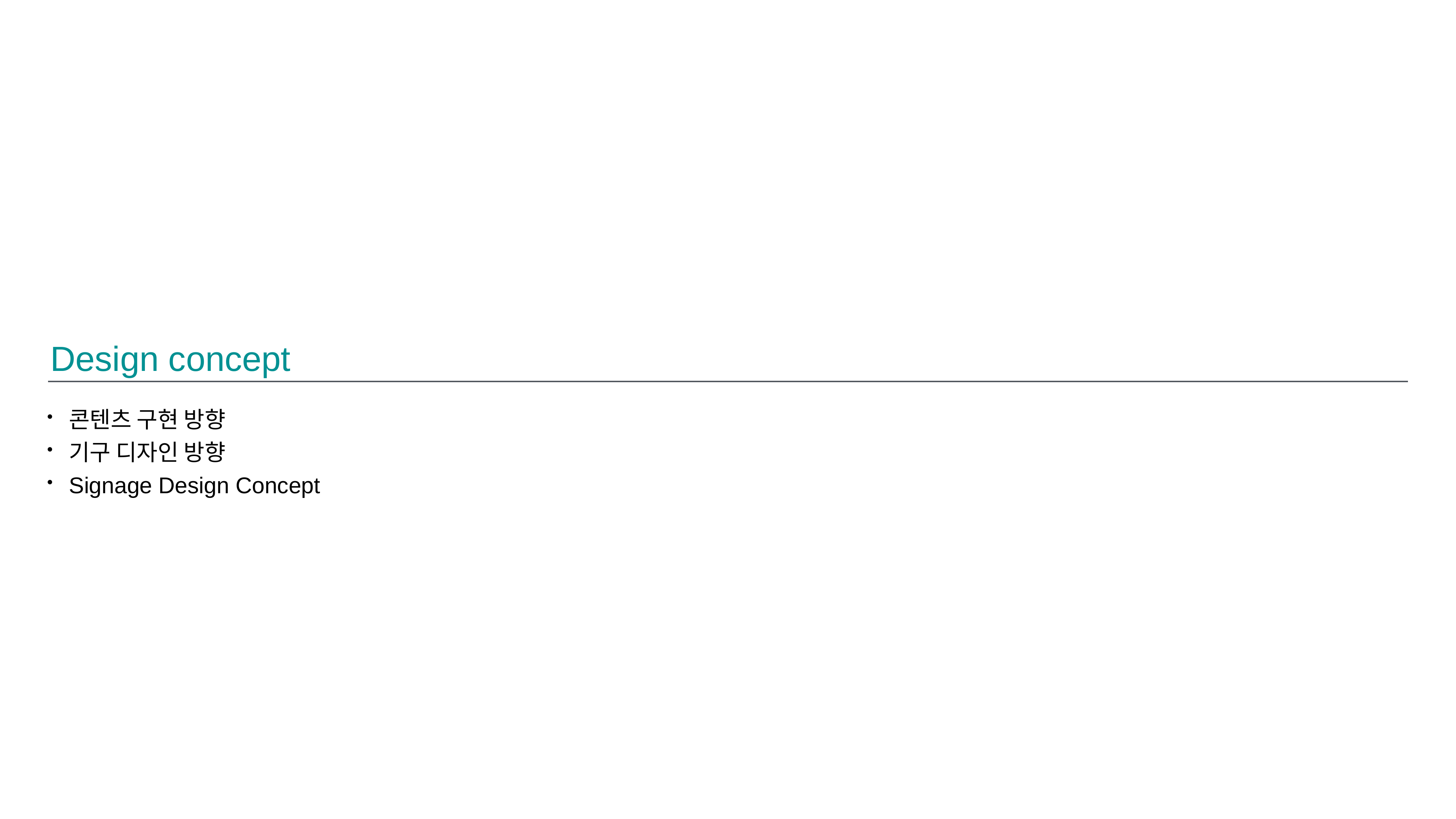

Design concept

콘텐츠 구현 방향
기구 디자인 방향
Signage Design Concept